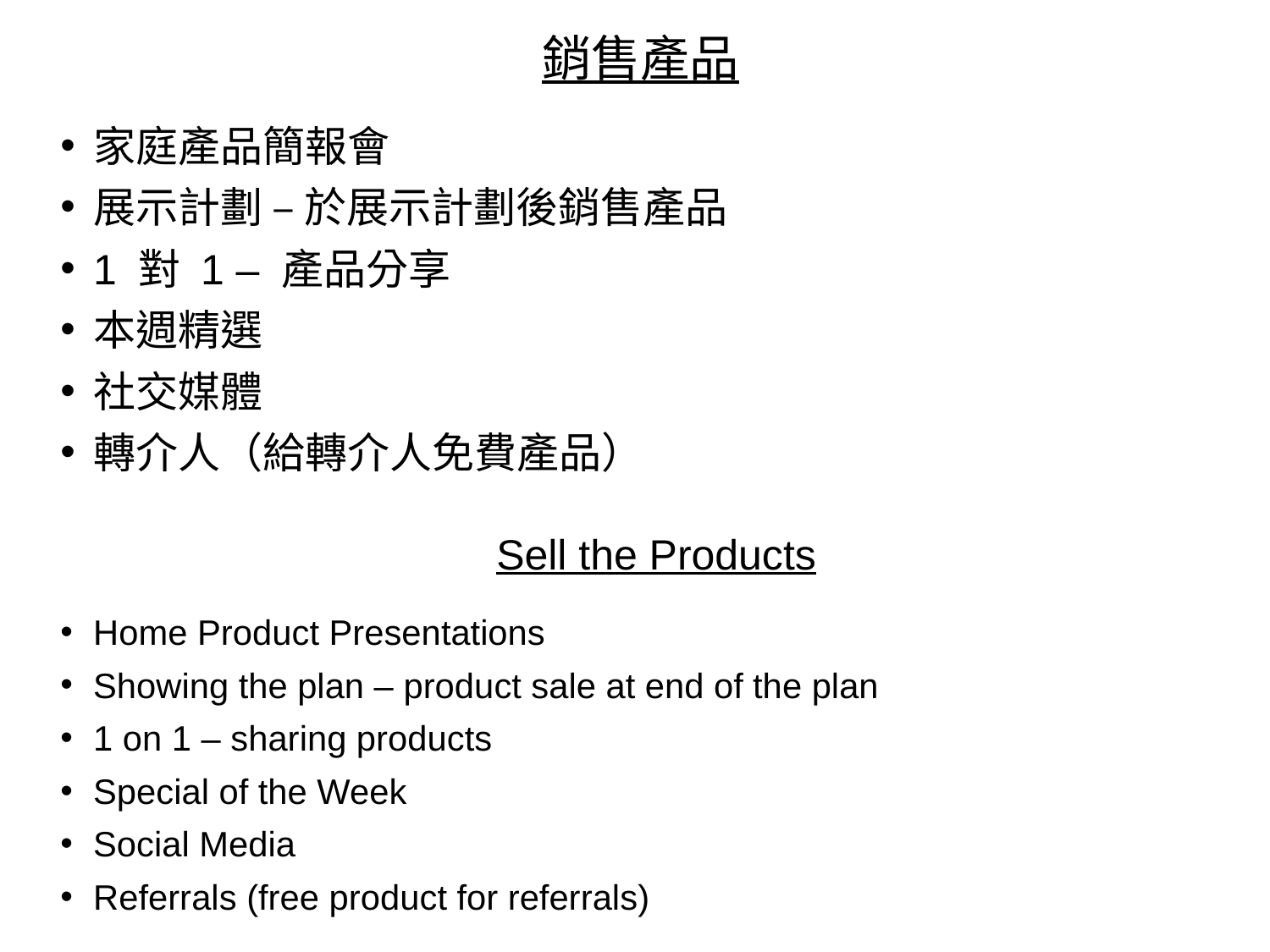

銷售產品

家庭產品簡報會
展示計劃 – 於展示計劃後銷售產品
1 對 1 – 產品分享
本週精選
社交媒體
轉介人（給轉介人免費產品）

Sell the Products

Home Product Presentations
Showing the plan – product sale at end of the plan
1 on 1 – sharing products
Special of the Week
Social Media
Referrals (free product for referrals)